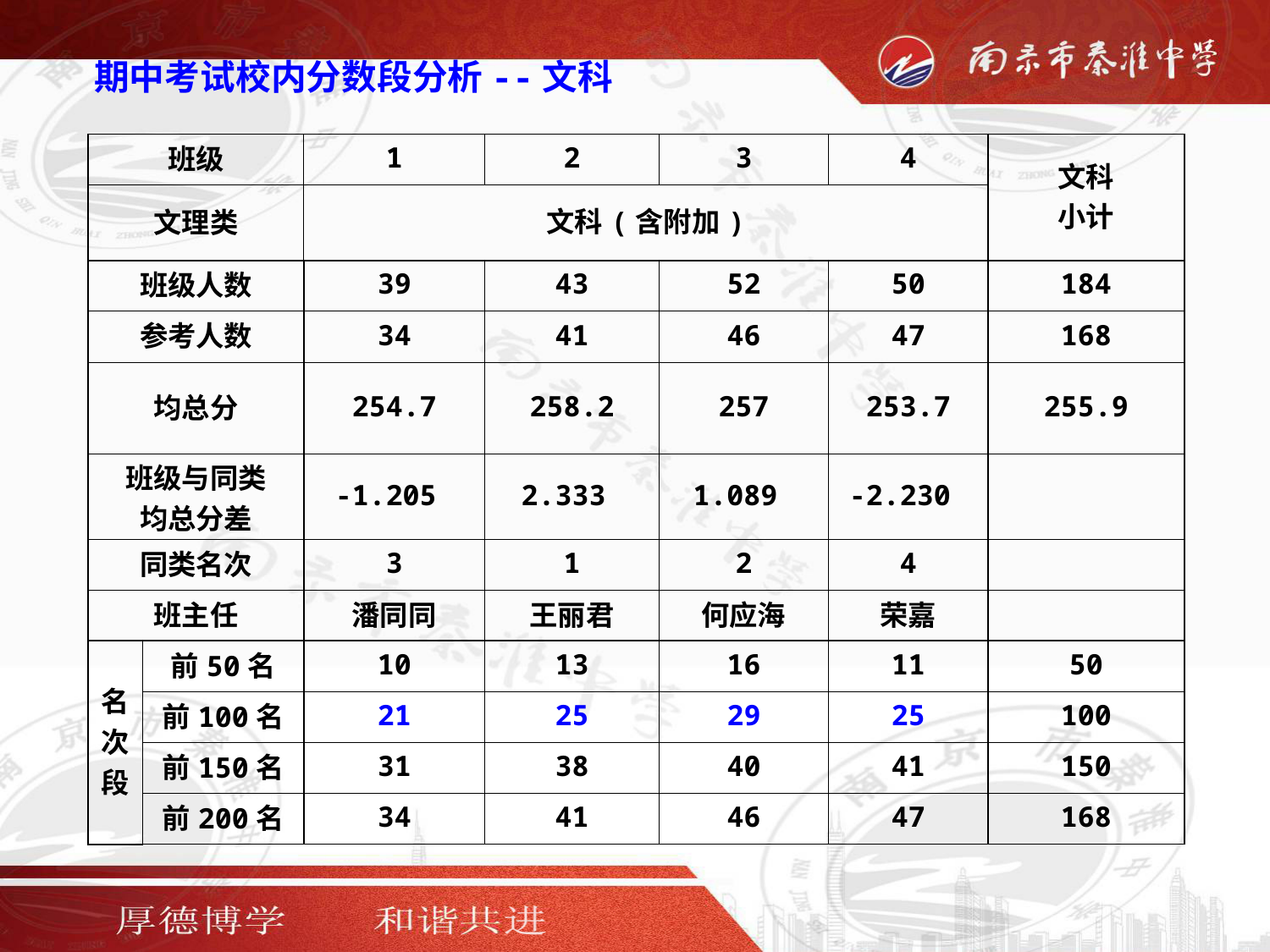

期中考试校内分数段分析--文科
| 班级 |  | 1 | 2 | 3 | 4 | 文科 小计 |
| --- | --- | --- | --- | --- | --- | --- |
| 文理类 |  | 文科(含附加) |  |  |  |  |
| 班级人数 |  | 39 | 43 | 52 | 50 | 184 |
| 参考人数 |  | 34 | 41 | 46 | 47 | 168 |
| 均总分 |  | 254.7 | 258.2 | 257 | 253.7 | 255.9 |
| 班级与同类 均总分差 |  | -1.205 | 2.333 | 1.089 | -2.230 |  |
| 同类名次 |  | 3 | 1 | 2 | 4 |  |
| 班主任 |  | 潘同同 | 王丽君 | 何应海 | 荣嘉 |  |
| 名次段 | 前50名 | 10 | 13 | 16 | 11 | 50 |
|  | 前100名 | 21 | 25 | 29 | 25 | 100 |
|  | 前150名 | 31 | 38 | 40 | 41 | 150 |
|  | 前200名 | 34 | 41 | 46 | 47 | 168 |